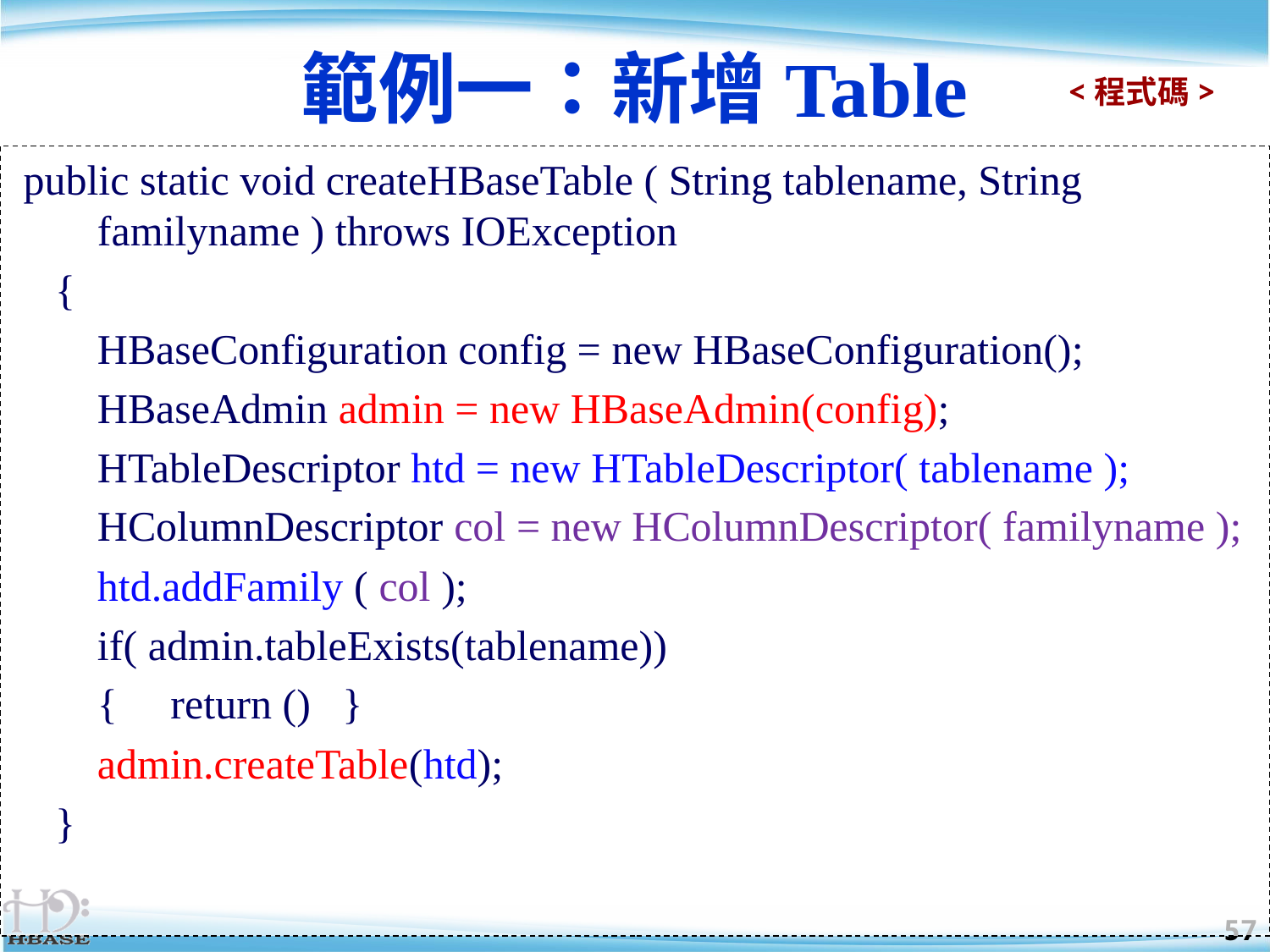

# 範例一：新增Table
<程式碼>
 public static void createHBaseTable ( String tablename, String familyname ) throws IOException
    {
	HBaseConfiguration config = new HBaseConfiguration();
	HBaseAdmin admin = new HBaseAdmin(config);
        HTableDescriptor htd = new HTableDescriptor( tablename );
        HColumnDescriptor col = new HColumnDescriptor( familyname );
        htd.addFamily ( col );
        if( admin.tableExists(tablename))
        {     return ()   }
        admin.createTable(htd);
    }
57